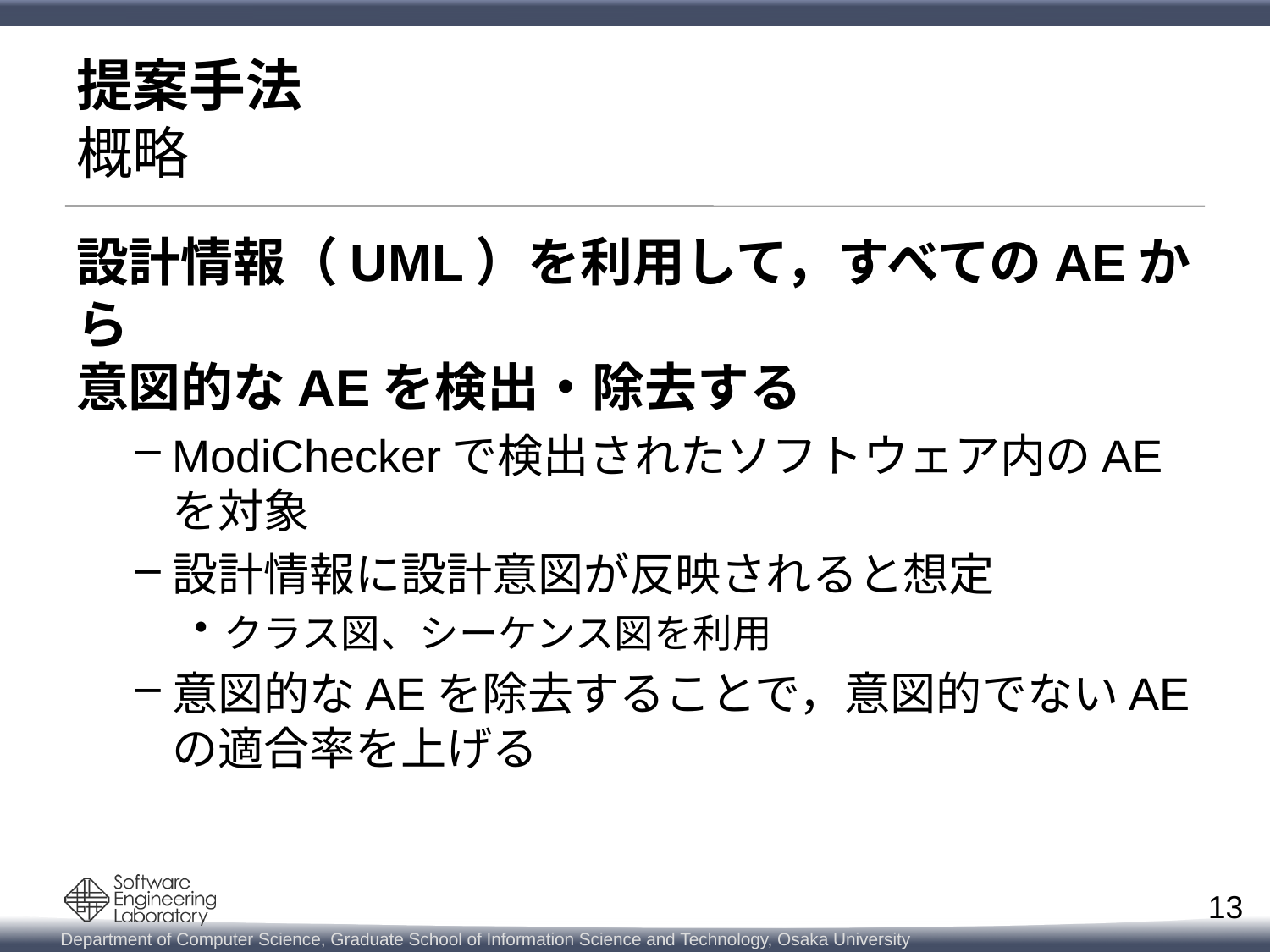

# 提案手法 概略
設計情報（UML）を利用して，すべてのAEから
意図的なAEを検出・除去する
ModiCheckerで検出されたソフトウェア内のAEを対象
設計情報に設計意図が反映されると想定
クラス図、シーケンス図を利用
意図的なAEを除去することで，意図的でないAE
の適合率を上げる

13